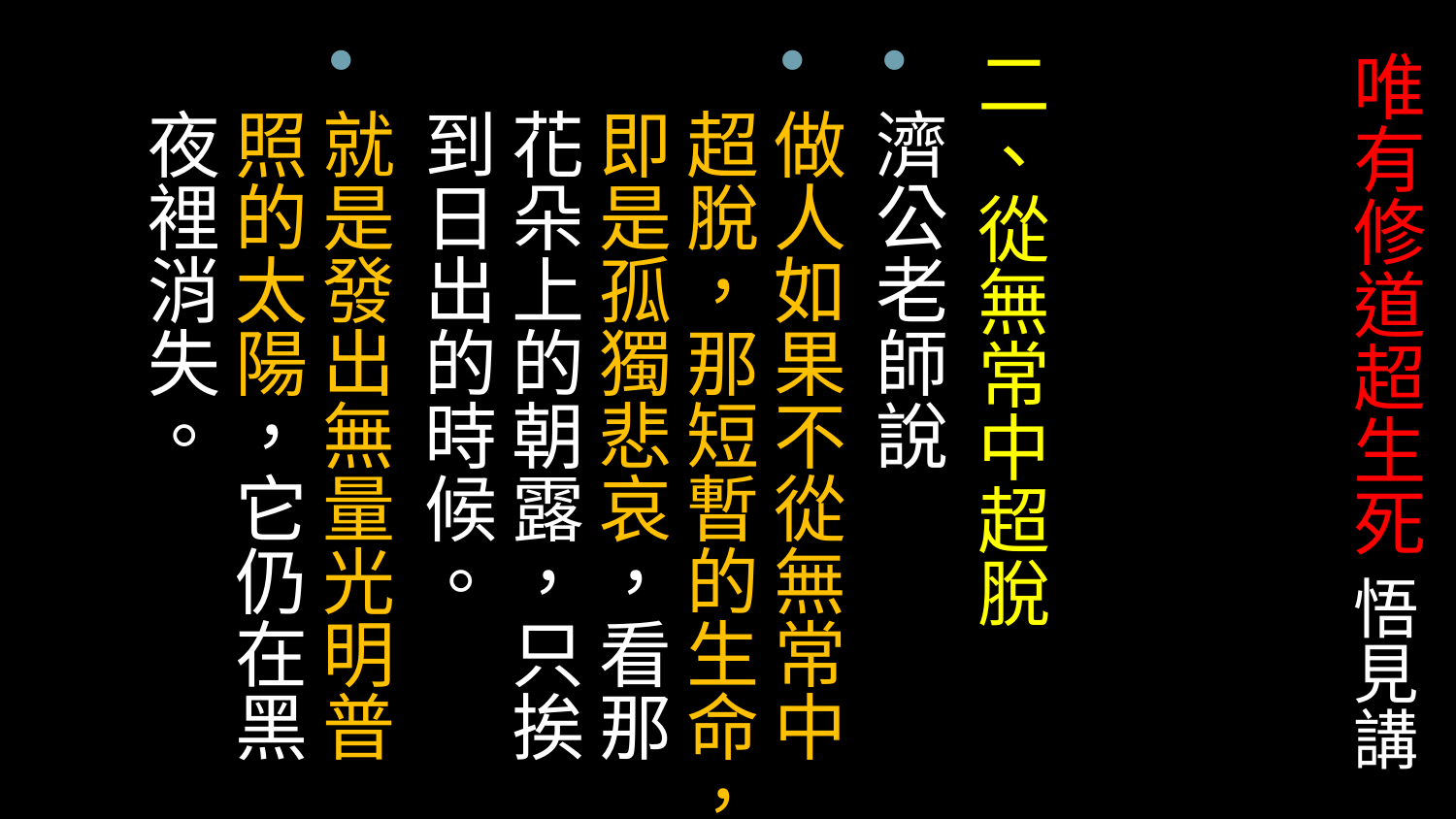

二、從無常中超脫
濟公老師說
做人如果不從無常中超脫，那短暫的生命，即是孤獨悲哀，看那花朵上的朝露，只挨到日出的時候。
就是發出無量光明普照的太陽，它仍在黑夜裡消失。

# 唯有修道超生死 悟見講